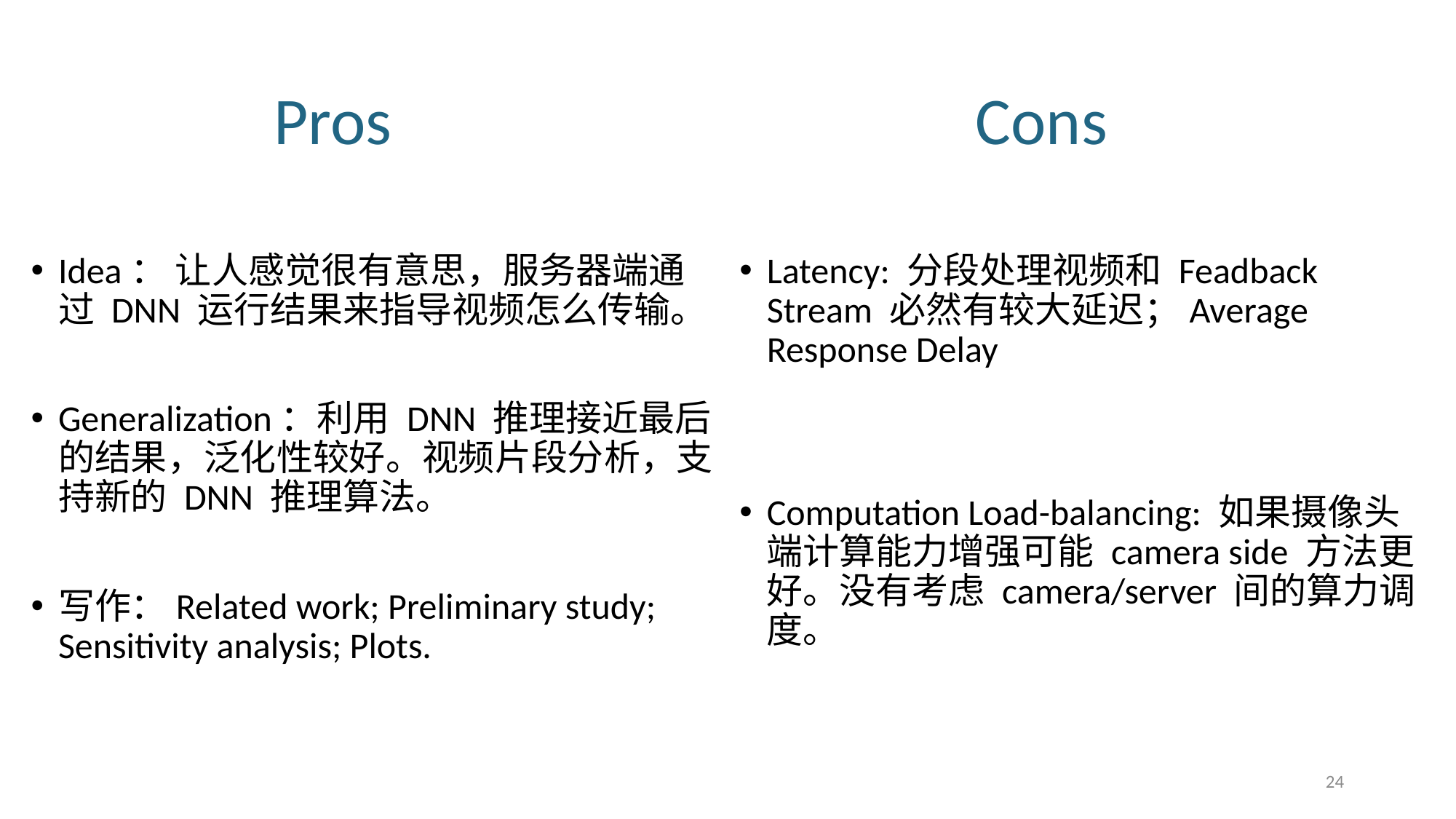

# Pros
Cons
Idea： 让人感觉很有意思，服务器端通过 DNN 运行结果来指导视频怎么传输。

Generalization：利用 DNN 推理接近最后的结果，泛化性较好。视频片段分析，支持新的 DNN 推理算法。

写作：Related work; Preliminary study; Sensitivity analysis; Plots.

Latency: 分段处理视频和 Feadback Stream 必然有较大延迟；Average Response Delay

Computation Load-balancing: 如果摄像头端计算能力增强可能 camera side 方法更好。没有考虑 camera/server 间的算力调度。

24